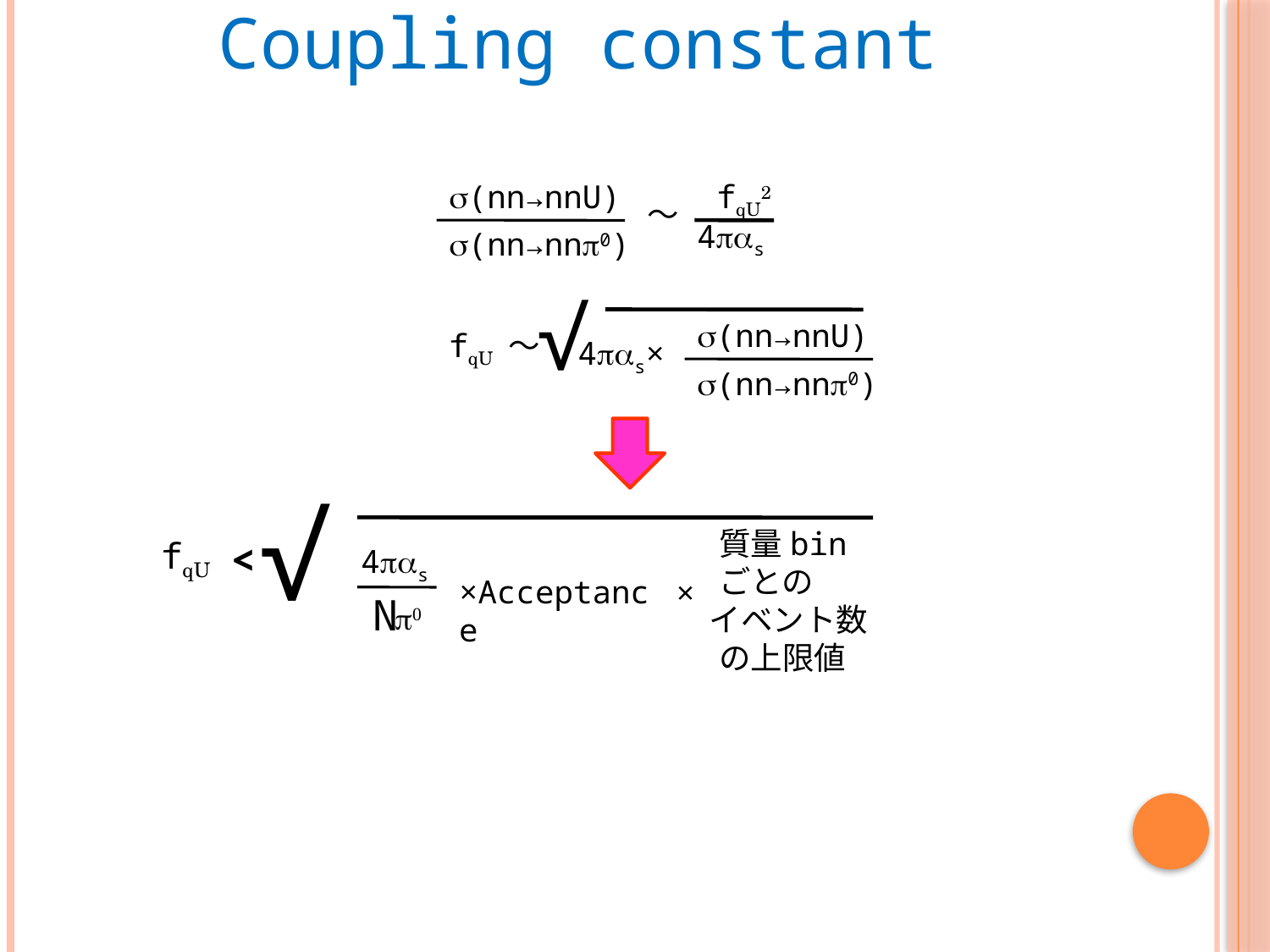

# Coupling constant
σ(nn→nnU)
σ(nn→nnπ0)
fqU2
4παs
～
√
σ(nn→nnU)
σ(nn→nnπ0)
fqU
～
4παs×

√
　質量bin
　ごとの
  イベント数
　の上限値
fqU
<
4παs
×Acceptance
×
N
π0